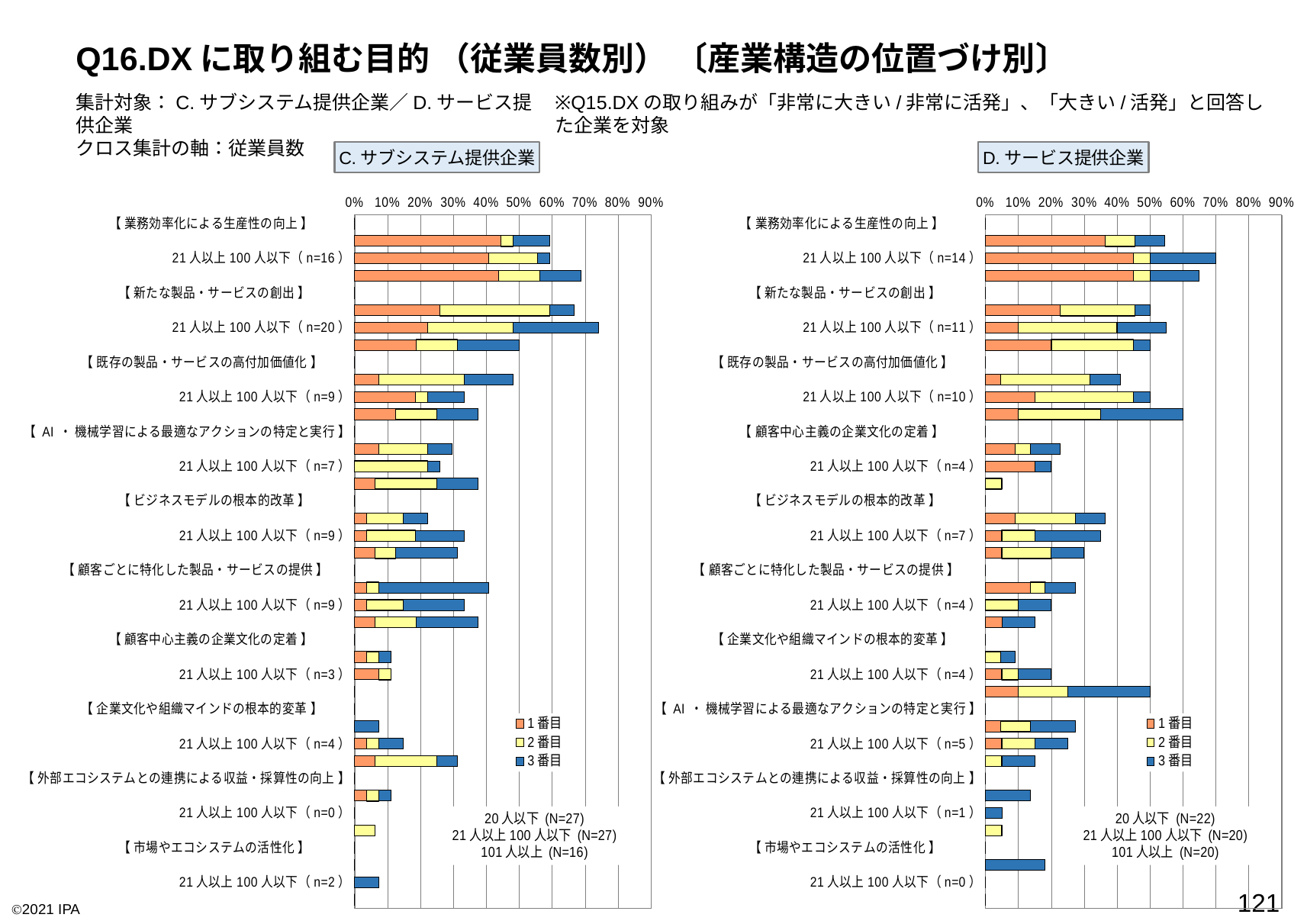

Q16.DXに取り組む目的 （従業員数別） 〔産業構造の位置づけ別〕
集計対象：C.サブシステム提供企業／D.サービス提供企業
クロス集計の軸：従業員数
※Q15.DXの取り組みが「非常に大きい/非常に活発」、「大きい/活発」と回答した企業を対象
C.サブシステム提供企業
D.サービス提供企業

### Chart:

| Category | 1番目 | 2番目 | 3番目 |
|---|---|---|---|
| 【 業務効率化による生産性の向上 】             | 0.0 | 0.0 | 0.0 |
| 20人以下（n=16） | 0.4444444444444444 | 0.037037037037037035 | 0.1111111111111111 |
| 21人以上100人以下（n=16） | 0.4074074074074074 | 0.14814814814814814 | 0.037037037037037035 |
| 101人以上（n=11） | 0.4375 | 0.125 | 0.125 |
| 【 新たな製品・サービスの創出 】              | 0.0 | 0.0 | 0.0 |
| 20人以下（n=18） | 0.25925925925925924 | 0.3333333333333333 | 0.07407407407407407 |
| 21人以上100人以下（n=20） | 0.2222222222222222 | 0.25925925925925924 | 0.25925925925925924 |
| 101人以上（n=8） | 0.1875 | 0.125 | 0.1875 |
| 【 既存の製品・サービスの高付加価値化 】          | 0.0 | 0.0 | 0.0 |
| 20人以下（n=13） | 0.07407407407407407 | 0.25925925925925924 | 0.14814814814814814 |
| 21人以上100人以下（n=9） | 0.18518518518518517 | 0.037037037037037035 | 0.1111111111111111 |
| 101人以上（n=6） | 0.125 | 0.125 | 0.125 |
| 【 AI ・ 機械学習による最適なアクションの特定と実行 】 | 0.0 | 0.0 | 0.0 |
| 20人以下（n=8） | 0.07407407407407407 | 0.14814814814814814 | 0.07407407407407407 |
| 21人以上100人以下（n=7） | 0.0 | 0.2222222222222222 | 0.037037037037037035 |
| 101人以上（n=6） | 0.0625 | 0.1875 | 0.125 |
| 【 ビジネスモデルの根本的改革 】              | 0.0 | 0.0 | 0.0 |
| 20人以下（n=6） | 0.037037037037037035 | 0.1111111111111111 | 0.07407407407407407 |
| 21人以上100人以下（n=9） | 0.037037037037037035 | 0.14814814814814814 | 0.14814814814814814 |
| 101人以上（n=5） | 0.0625 | 0.0625 | 0.1875 |
| 【 顧客ごとに特化した製品・サービスの提供 】        | 0.0 | 0.0 | 0.0 |
| 20人以下（n=11） | 0.037037037037037035 | 0.037037037037037035 | 0.3333333333333333 |
| 21人以上100人以下（n=9） | 0.037037037037037035 | 0.1111111111111111 | 0.18518518518518517 |
| 101人以上（n=6） | 0.0625 | 0.125 | 0.1875 |
| 【 顧客中心主義の企業文化の定着 】             | 0.0 | 0.0 | 0.0 |
| 20人以下（n=3） | 0.037037037037037035 | 0.037037037037037035 | 0.037037037037037035 |
| 21人以上100人以下（n=3） | 0.07407407407407407 | 0.037037037037037035 | 0.0 |
| 101人以上（n=0） | 0.0 | 0.0 | 0.0 |
| 【 企業文化や組織マインドの根本的変革 】          | 0.0 | 0.0 | 0.0 |
| 20人以下（n=2） | 0.0 | 0.0 | 0.07407407407407407 |
| 21人以上100人以下（n=4） | 0.037037037037037035 | 0.037037037037037035 | 0.07407407407407407 |
| 101人以上（n=5） | 0.0625 | 0.1875 | 0.0625 |
| 【 外部エコシステムとの連携による収益・採算性の向上 】 | 0.0 | 0.0 | 0.0 |
| 20人以下（n=3） | 0.037037037037037035 | 0.037037037037037035 | 0.037037037037037035 |
| 21人以上100人以下（n=0） | 0.0 | 0.0 | 0.0 |
| 101人以上（n=1） | 0.0 | 0.0625 | 0.0 |
| 【 市場やエコシステムの活性化 】              | 0.0 | 0.0 | 0.0 |
| 20人以下（n=0） | 0.0 | 0.0 | 0.0 |
| 21人以上100人以下（n=2） | 0.0 | 0.0 | 0.07407407407407407 |
| 101人以上（n=0） | 0.0 | 0.0 | 0.0 |

### Chart:

| Category | 1番目 | 2番目 | 3番目 |
|---|---|---|---|
| 【 業務効率化による生産性の向上 】             | 0.0 | 0.0 | 0.0 |
| 20人以下（n=12） | 0.36363636363636365 | 0.09090909090909091 | 0.09090909090909091 |
| 21人以上100人以下（n=14） | 0.45 | 0.05 | 0.2 |
| 101人以上（n=13） | 0.45 | 0.05 | 0.15 |
| 【 新たな製品・サービスの創出 】              | 0.0 | 0.0 | 0.0 |
| 20人以下（n=11） | 0.22727272727272727 | 0.22727272727272727 | 0.045454545454545456 |
| 21人以上100人以下（n=11） | 0.1 | 0.3 | 0.15 |
| 101人以上（n=10） | 0.2 | 0.25 | 0.05 |
| 【 既存の製品・サービスの高付加価値化 】          | 0.0 | 0.0 | 0.0 |
| 20人以下（n=9） | 0.045454545454545456 | 0.2727272727272727 | 0.09090909090909091 |
| 21人以上100人以下（n=10） | 0.15 | 0.3 | 0.05 |
| 101人以上（n=12） | 0.1 | 0.25 | 0.25 |
| 【 顧客中心主義の企業文化の定着 】             | 0.0 | 0.0 | 0.0 |
| 20人以下（n=5） | 0.09090909090909091 | 0.045454545454545456 | 0.09090909090909091 |
| 21人以上100人以下（n=4） | 0.15 | 0.0 | 0.05 |
| 101人以上（n=1） | 0.0 | 0.05 | 0.0 |
| 【 ビジネスモデルの根本的改革 】              | 0.0 | 0.0 | 0.0 |
| 20人以下（n=8） | 0.09090909090909091 | 0.18181818181818182 | 0.09090909090909091 |
| 21人以上100人以下（n=7） | 0.05 | 0.1 | 0.2 |
| 101人以上（n=6） | 0.05 | 0.15 | 0.1 |
| 【 顧客ごとに特化した製品・サービスの提供 】        | 0.0 | 0.0 | 0.0 |
| 20人以下（n=6） | 0.13636363636363635 | 0.045454545454545456 | 0.09090909090909091 |
| 21人以上100人以下（n=4） | 0.0 | 0.1 | 0.1 |
| 101人以上（n=3） | 0.05 | 0.0 | 0.1 |
| 【 企業文化や組織マインドの根本的変革 】          | 0.0 | 0.0 | 0.0 |
| 20人以下（n=2） | 0.0 | 0.045454545454545456 | 0.045454545454545456 |
| 21人以上100人以下（n=4） | 0.05 | 0.05 | 0.1 |
| 101人以上（n=10） | 0.1 | 0.15 | 0.25 |
| 【 AI ・ 機械学習による最適なアクションの特定と実行 】 | 0.0 | 0.0 | 0.0 |
| 20人以下（n=6） | 0.045454545454545456 | 0.09090909090909091 | 0.13636363636363635 |
| 21人以上100人以下（n=5） | 0.05 | 0.1 | 0.1 |
| 101人以上（n=3） | 0.0 | 0.05 | 0.1 |
| 【 外部エコシステムとの連携による収益・採算性の向上 】 | 0.0 | 0.0 | 0.0 |
| 20人以下（n=3） | 0.0 | 0.0 | 0.13636363636363635 |
| 21人以上100人以下（n=1） | 0.0 | 0.0 | 0.05 |
| 101人以上（n=1） | 0.0 | 0.05 | 0.0 |
| 【 市場やエコシステムの活性化 】              | 0.0 | 0.0 | 0.0 |
| 20人以下（n=4） | 0.0 | 0.0 | 0.18181818181818182 |
| 21人以上100人以下（n=0） | 0.0 | 0.0 | 0.0 |
| 101人以上（n=0） | 0.0 | 0.0 | 0.0 |